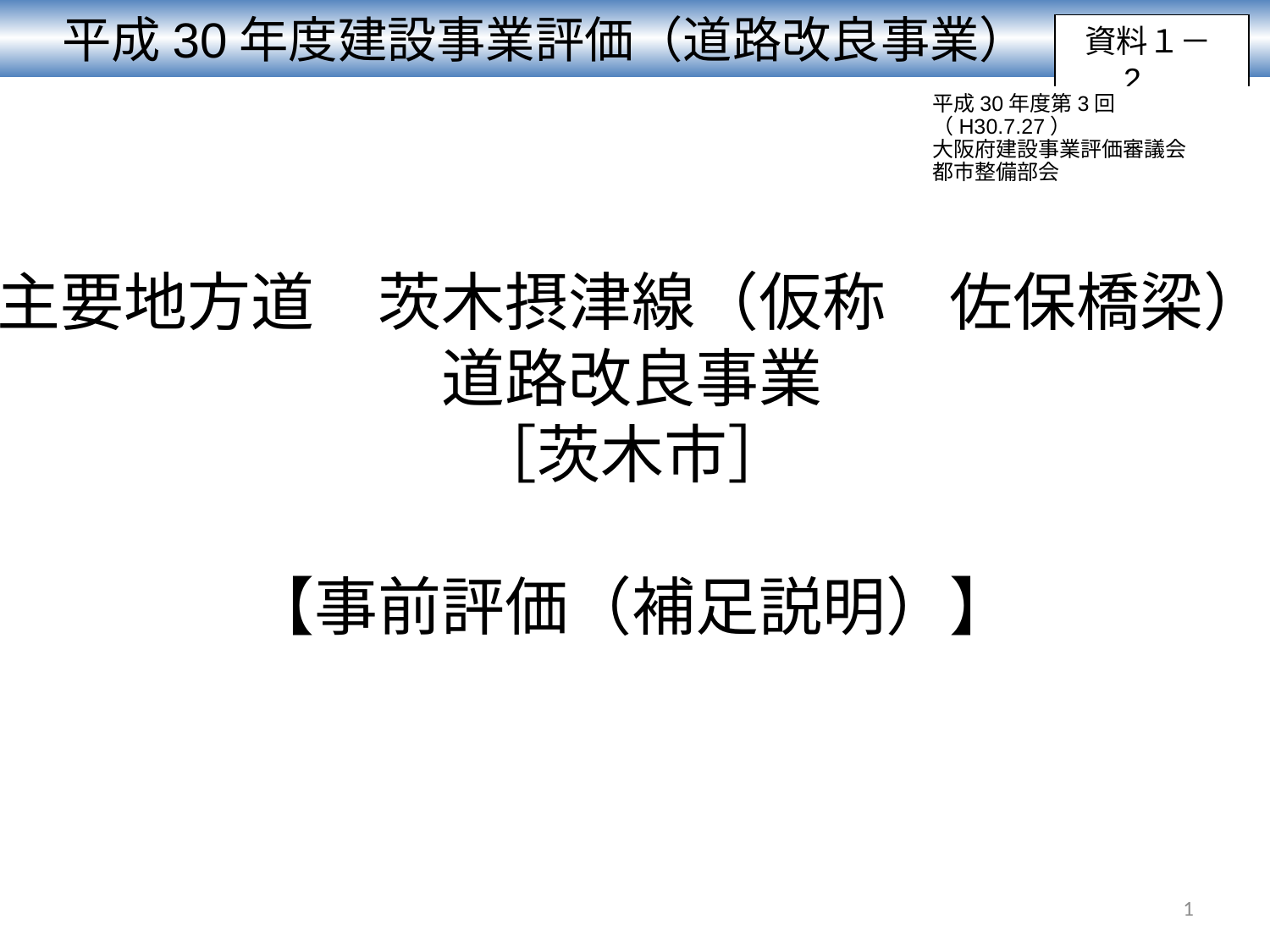

平成30年度建設事業評価（道路改良事業）
資料１－2
平成30年度第3回（H30.7.27）
大阪府建設事業評価審議会
都市整備部会
主要地方道　茨木摂津線（仮称　佐保橋梁）
道路改良事業
［茨木市］

【事前評価（補足説明）】

1